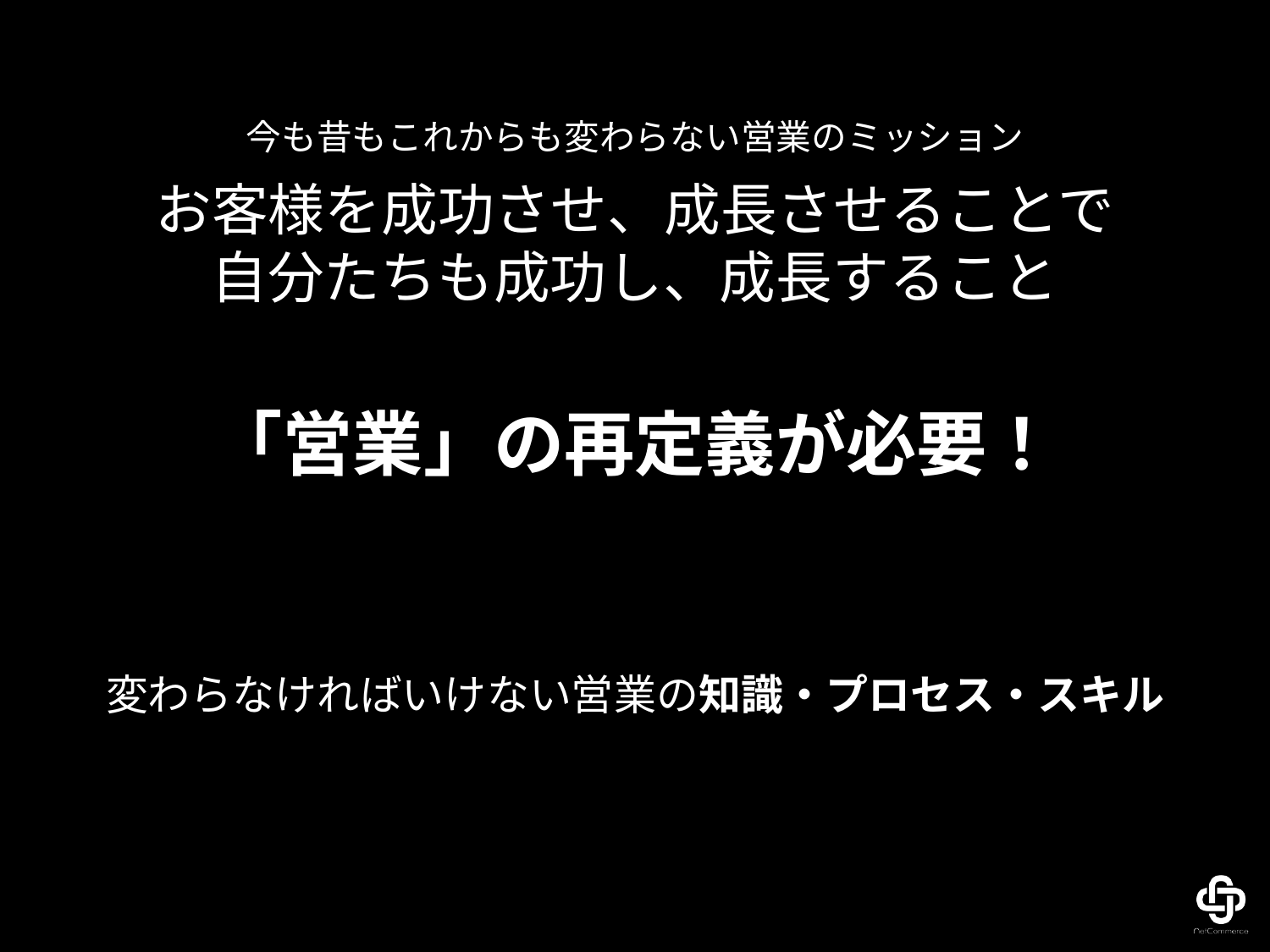

今も昔もこれからも変わらない営業のミッション

お客様を成功させ、成長させることで
自分たちも成功し、成長すること
「営業」の再定義が必要！
変わらなければいけない営業の知識・プロセス・スキル
20